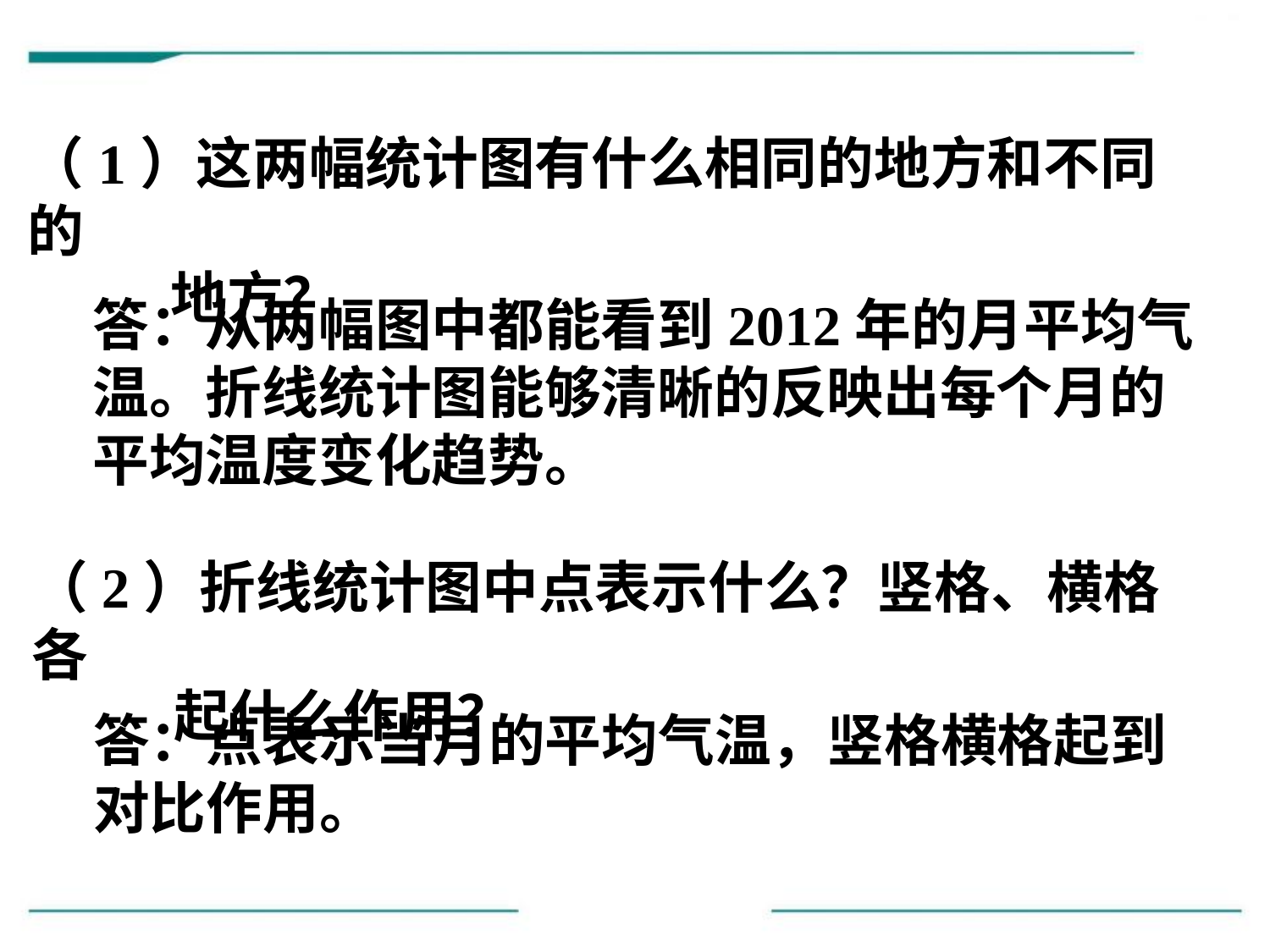

（1）这两幅统计图有什么相同的地方和不同的
          地方？
答：从两幅图中都能看到2012年的月平均气温。折线统计图能够清晰的反映出每个月的平均温度变化趋势。
（2）折线统计图中点表示什么？竖格、横格各
          起什么作用？
答：点表示当月的平均气温，竖格横格起到对比作用。